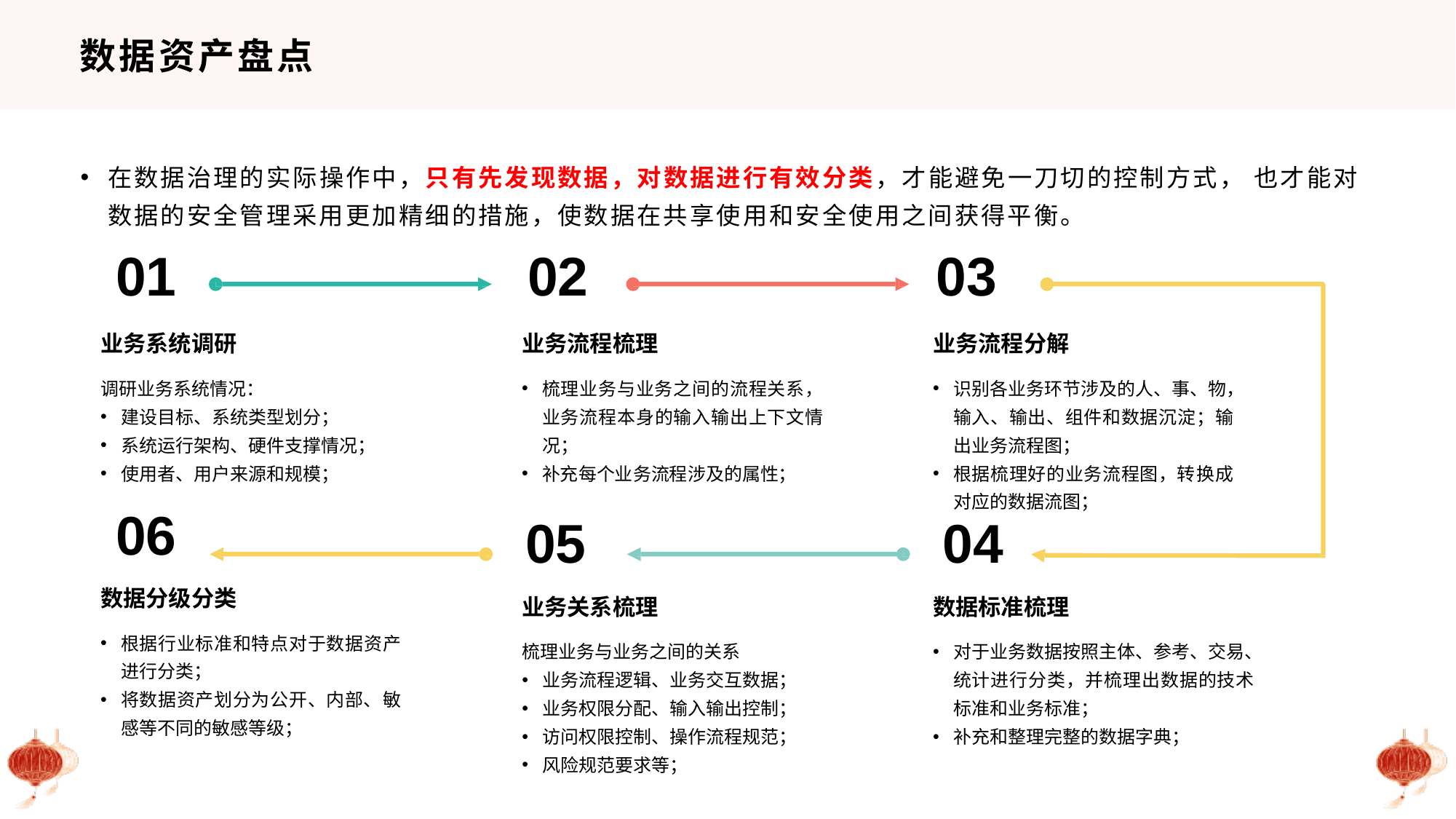

# 数据资产盘点
在数据治理的实际操作中，只有先发现数据，对数据进行有效分类，才能避免一刀切的控制方式， 也才能对数据的安全管理采用更加精细的措施，使数据在共享使用和安全使用之间获得平衡。

01
业务系统调研
调研业务系统情况：
建设目标、系统类型划分；
系统运行架构、硬件支撑情况；
使用者、用户来源和规模；

06
数据分级分类
根据行业标准和特点对于数据资产 进行分类；
将数据资产划分为公开、内部、敏 感等不同的敏感等级；
02
业务流程梳理
03
业务流程分解

梳理业务与业务之间的流程关系， 业务流程本身的输入输出上下文情 况；
补充每个业务流程涉及的属性；
识别各业务环节涉及的人、事、物， 输入、输出、组件和数据沉淀；输 出业务流程图；
根据梳理好的业务流程图，转换成
对应的数据流图；
05
业务关系梳理
梳理业务与业务之间的关系
业务流程逻辑、业务交互数据；
业务权限分配、输入输出控制；
访问权限控制、操作流程规范；
风险规范要求等；
04

数据标准梳理
对于业务数据按照主体、参考、交易、 统计进行分类，并梳理出数据的技术 标准和业务标准；
补充和整理完整的数据字典；